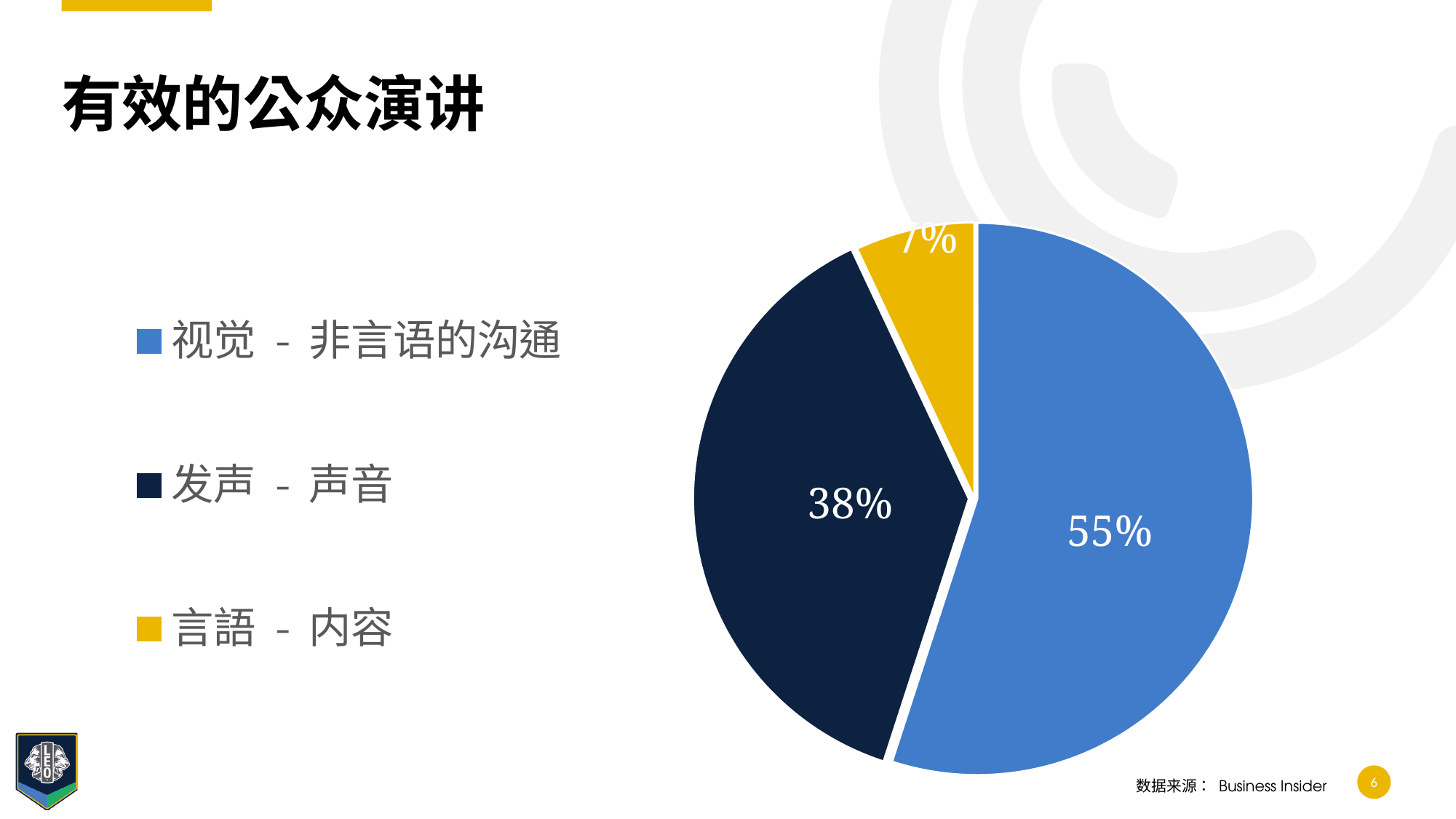

# 有效的公众演讲

### Chart

| Category | Effective Presentations |
|---|---|
| 视觉 - 非言语的沟通 | 55.0 |
| 发声 - 声音 | 38.0 |
| 言語 - 内容 | 7.0 |
数据来源： Business Insider
6